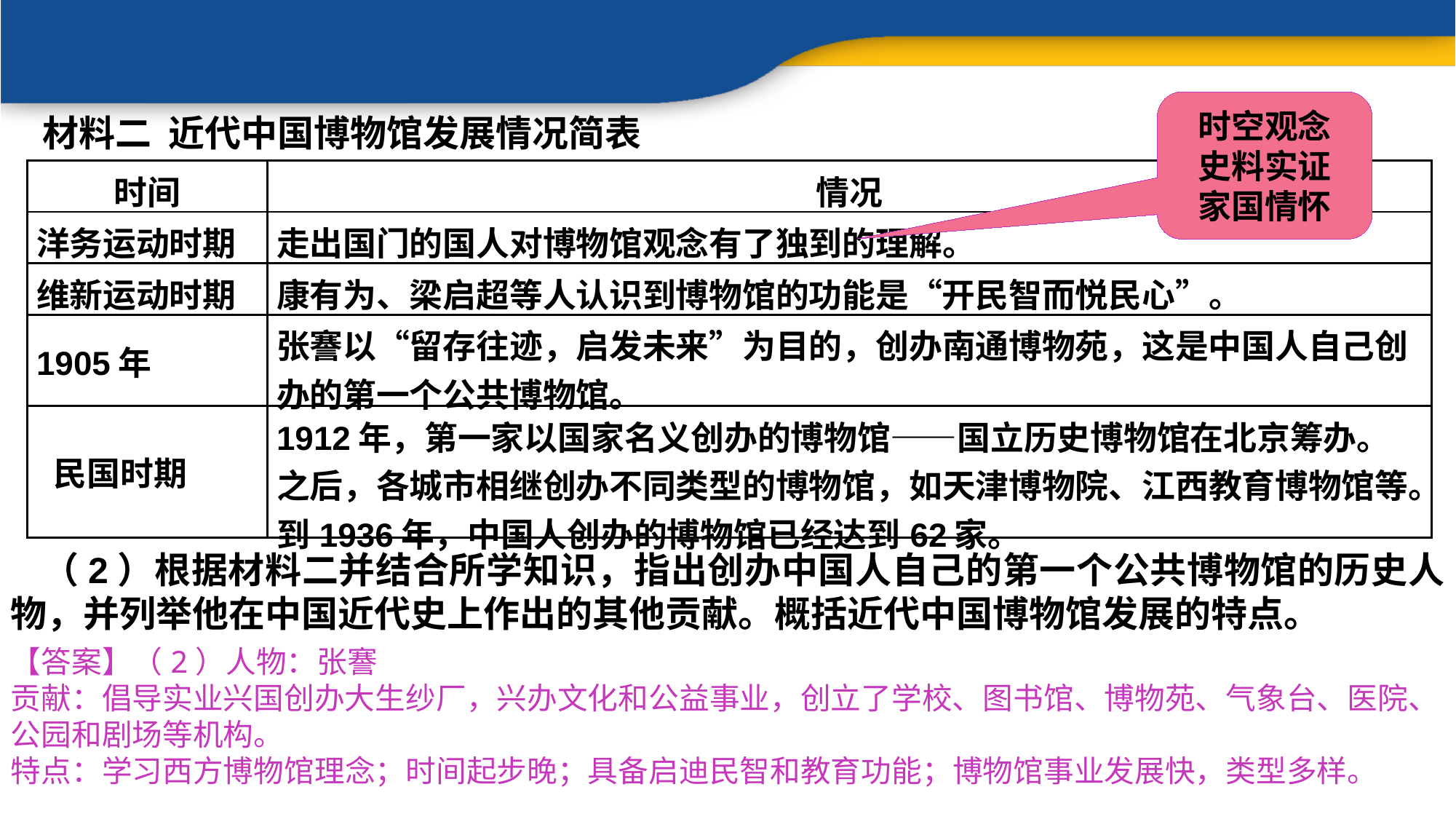

时空观念
史料实证
家国情怀
材料二  近代中国博物馆发展情况简表

（2）根据材料二并结合所学知识，指出创办中国人自己的第一个公共博物馆的历史人物，并列举他在中国近代史上作出的其他贡献。概括近代中国博物馆发展的特点。
| 时间 | 情况 |
| --- | --- |
| 洋务运动时期 | 走出国门的国人对博物馆观念有了独到的理解。 |
| 维新运动时期 | 康有为、梁启超等人认识到博物馆的功能是“开民智而悦民心”。 |
| 1905年 | 张謇以“留存往迹，启发未来”为目的，创办南通博物苑，这是中国人自己创办的第一个公共博物馆。 |
| 民国时期 | 1912年，第一家以国家名义创办的博物馆——国立历史博物馆在北京筹办。之后，各城市相继创办不同类型的博物馆，如天津博物院、江西教育博物馆等。到1936年，中国人创办的博物馆已经达到62家。 |
【答案】（2）人物：张謇
贡献：倡导实业兴国创办大生纱厂，兴办文化和公益事业，创立了学校、图书馆、博物苑、气象台、医院、公园和剧场等机构。
特点：学习西方博物馆理念；时间起步晚；具备启迪民智和教育功能；博物馆事业发展快，类型多样。